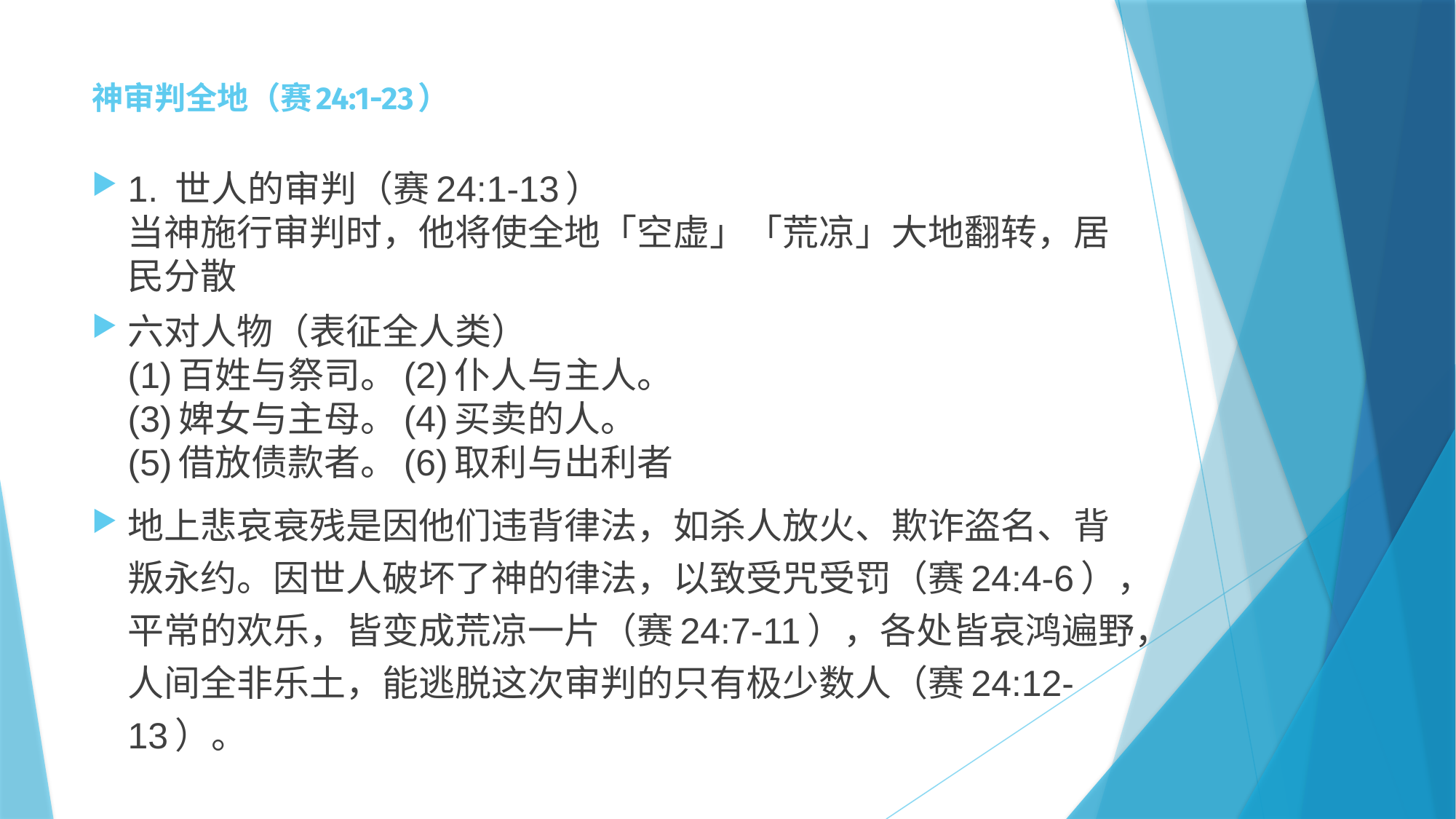

# 神审判全地（赛24:1-23）
1. 世人的审判（赛24:1-13）
当神施行审判时，他将使全地「空虚」「荒凉」大地翻转，居民分散
六对人物（表征全人类）
(1)百姓与祭司。(2)仆人与主人。
(3)婢女与主母。(4)买卖的人。
(5)借放债款者。(6)取利与出利者
地上悲哀衰残是因他们违背律法，如杀人放火、欺诈盗名、背叛永约。因世人破坏了神的律法，以致受咒受罚（赛24:4-6），平常的欢乐，皆变成荒凉一片（赛24:7-11），各处皆哀鸿遍野，人间全非乐土，能逃脱这次审判的只有极少数人（赛24:12-13）。